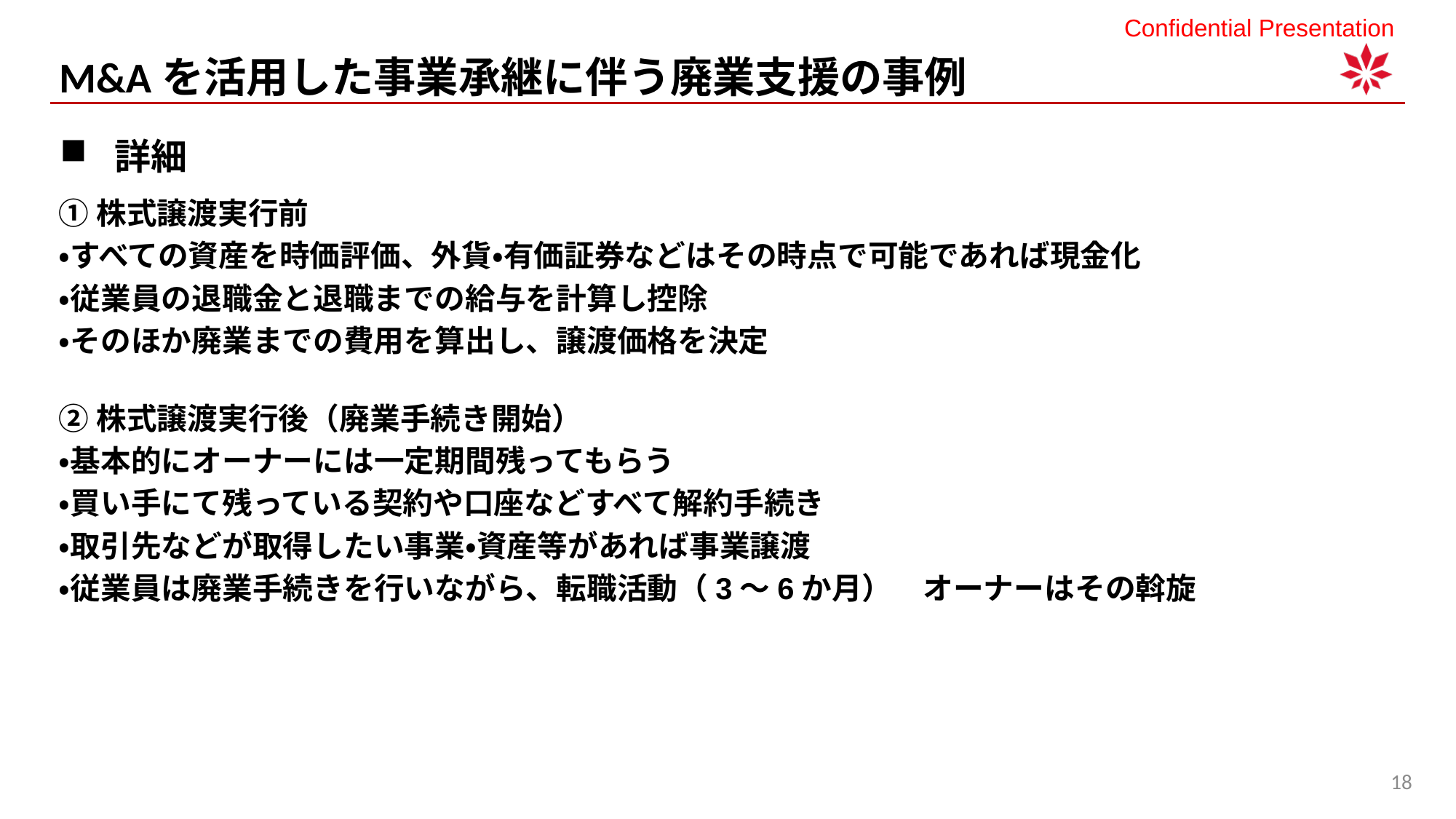

# M&Aを活用した事業承継に伴う廃業支援の事例
詳細
①株式譲渡実行前
・すべての資産を時価評価、外貨・有価証券などはその時点で可能であれば現金化
・従業員の退職金と退職までの給与を計算し控除
・そのほか廃業までの費用を算出し、譲渡価格を決定
②株式譲渡実行後（廃業手続き開始）
・基本的にオーナーには一定期間残ってもらう
・買い手にて残っている契約や口座などすべて解約手続き
・取引先などが取得したい事業・資産等があれば事業譲渡
・従業員は廃業手続きを行いながら、転職活動（3～6か月）　オーナーはその斡旋
18